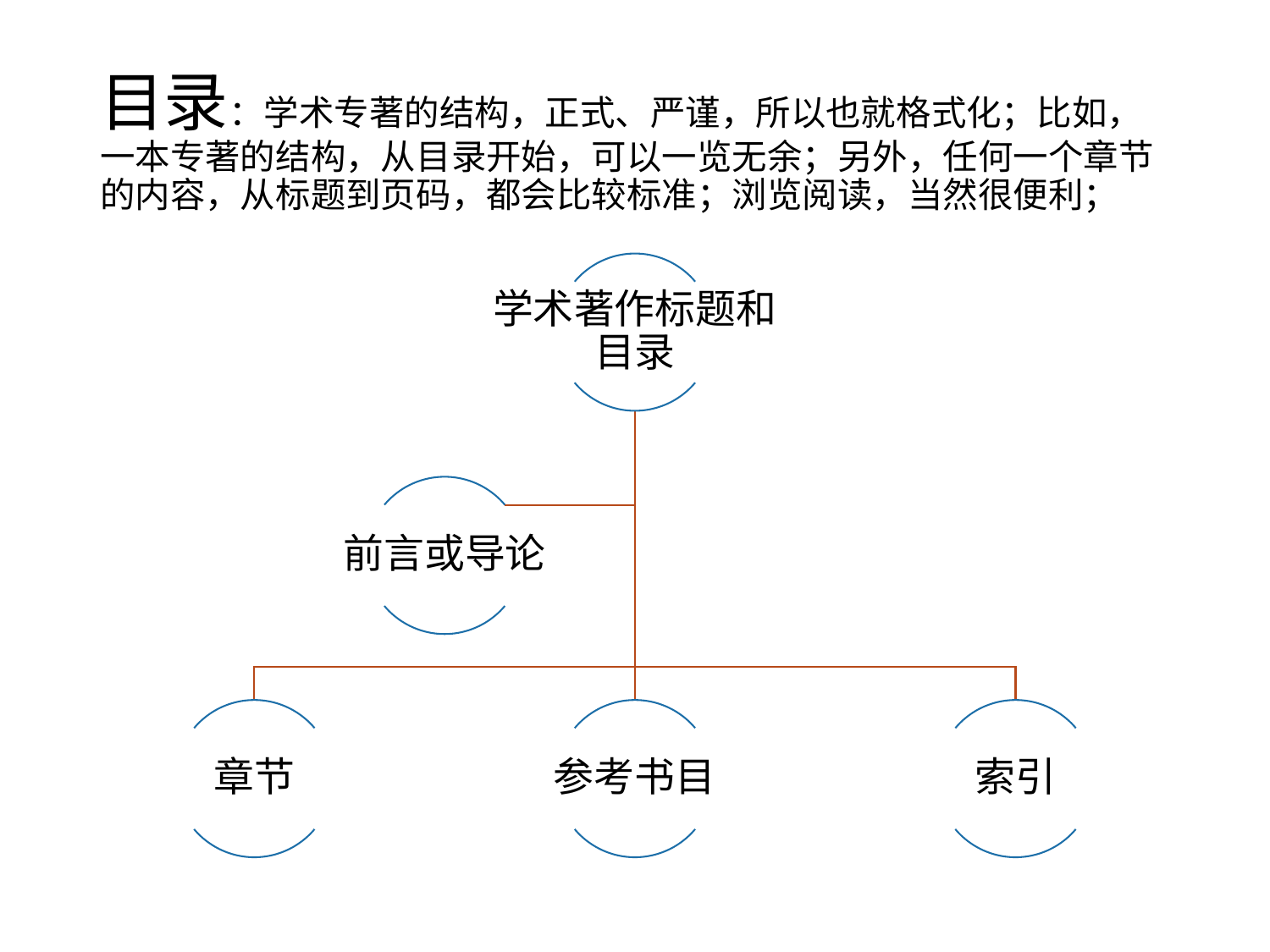

# 目录：学术专著的结构，正式、严谨，所以也就格式化；比如，一本专著的结构，从目录开始，可以一览无余；另外，任何一个章节的内容，从标题到页码，都会比较标准；浏览阅读，当然很便利；
学术著作标题和目录
章节
参考书目
索引
前言或导论